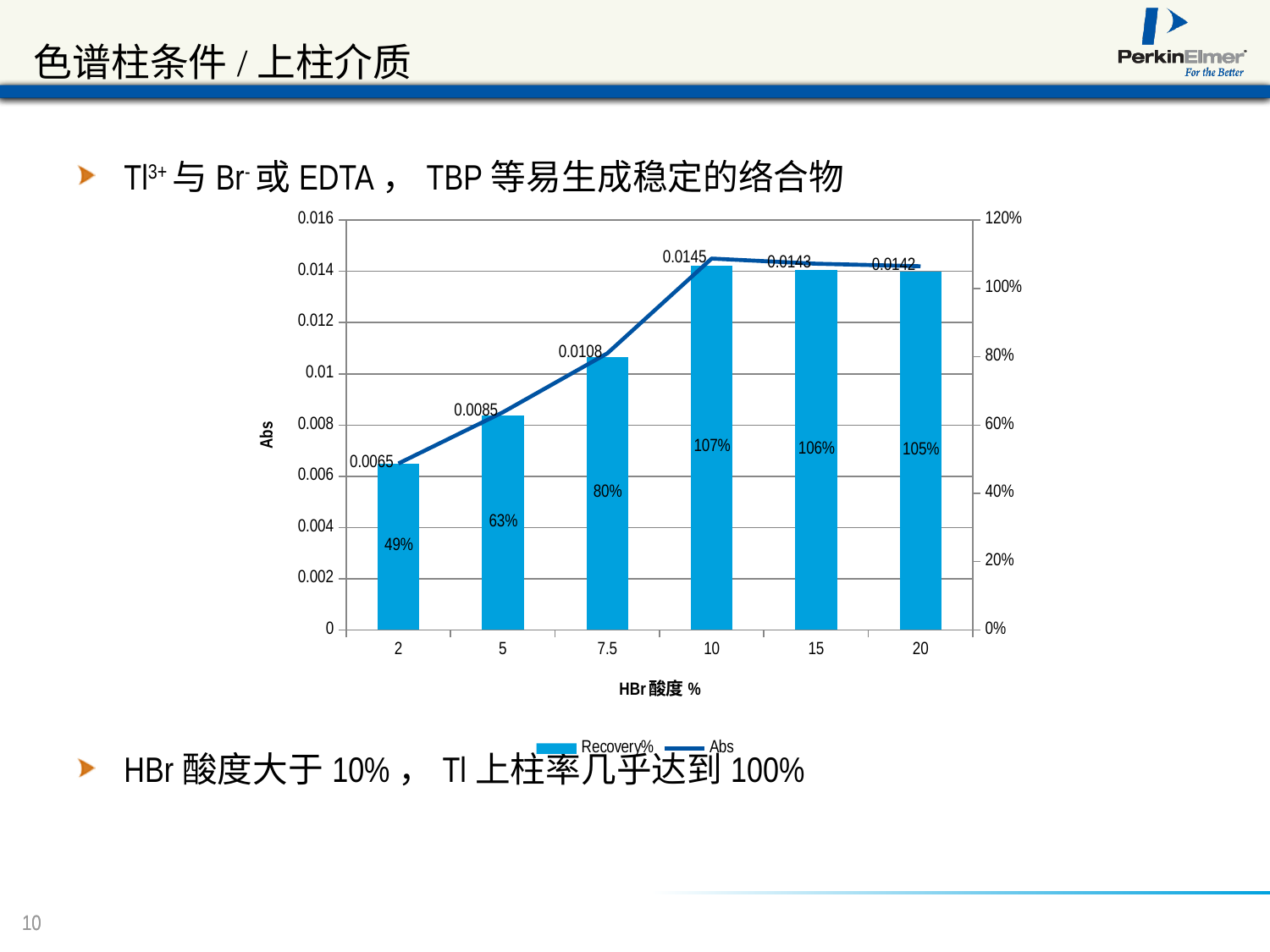

# 色谱柱条件/上柱介质
Tl3+与Br-或EDTA，TBP等易生成稳定的络合物

HBr酸度大于10%，Tl上柱率几乎达到100%

### Chart

| Category | Recovery% | Abs |
|---|---|---|
| 2 | 0.48710000000000003 | 0.0065 |
| 5 | 0.6279 | 0.0085 |
| 7.5 | 0.7990999999999999 | 0.0108 |
| 10 | 1.066 | 0.0145 |
| 15 | 1.0550000000000002 | 0.0143 |
| 20 | 1.048 | 0.0142 |